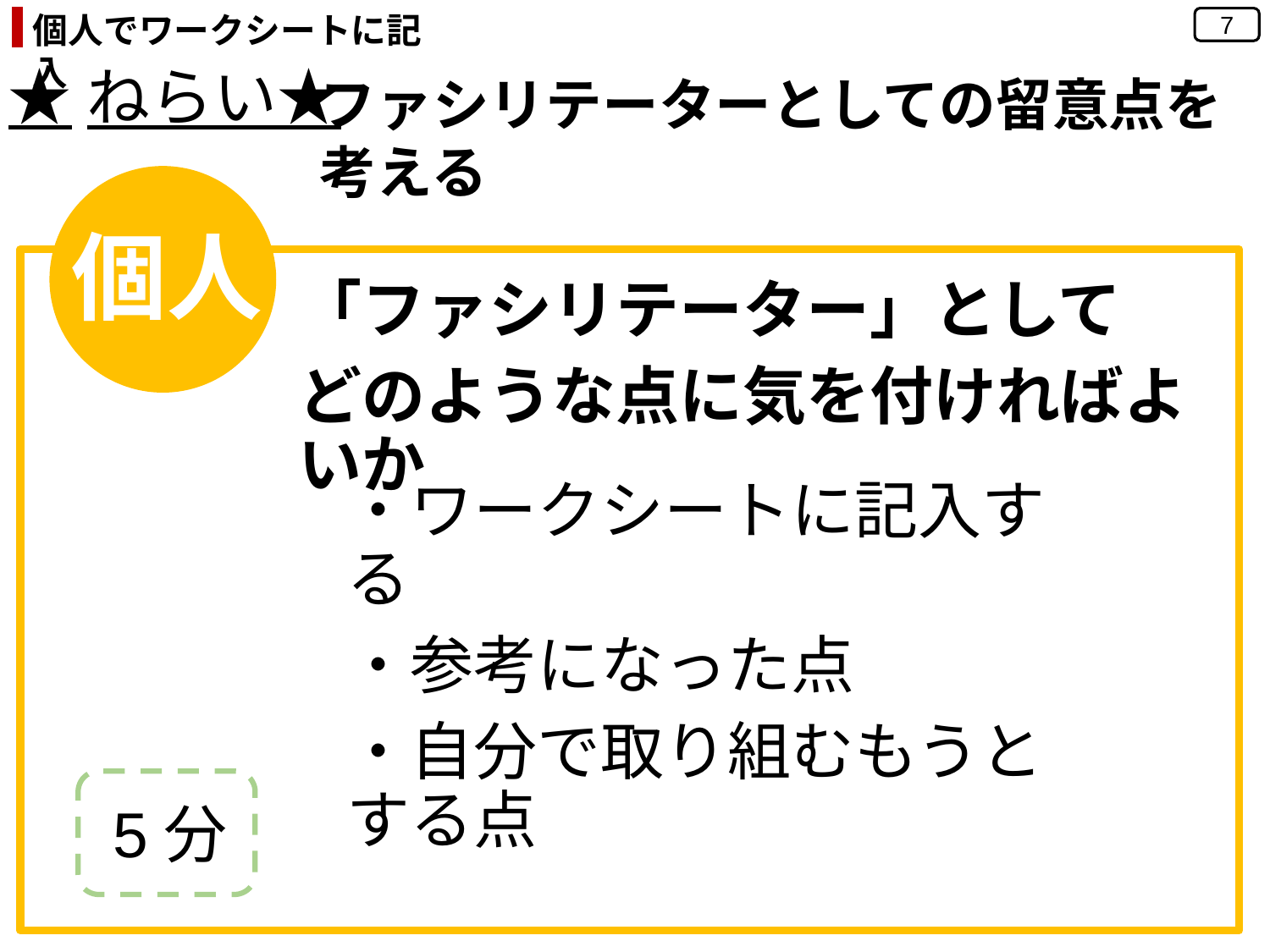

個人でワークシートに記入

7
★ねらい★
ファシリテーターとしての留意点を考える

個人

「ファシリテーター」として
どのような点に気を付ければよいか
・ワークシートに記入する
・参考になった点
・自分で取り組むもうとする点

5分